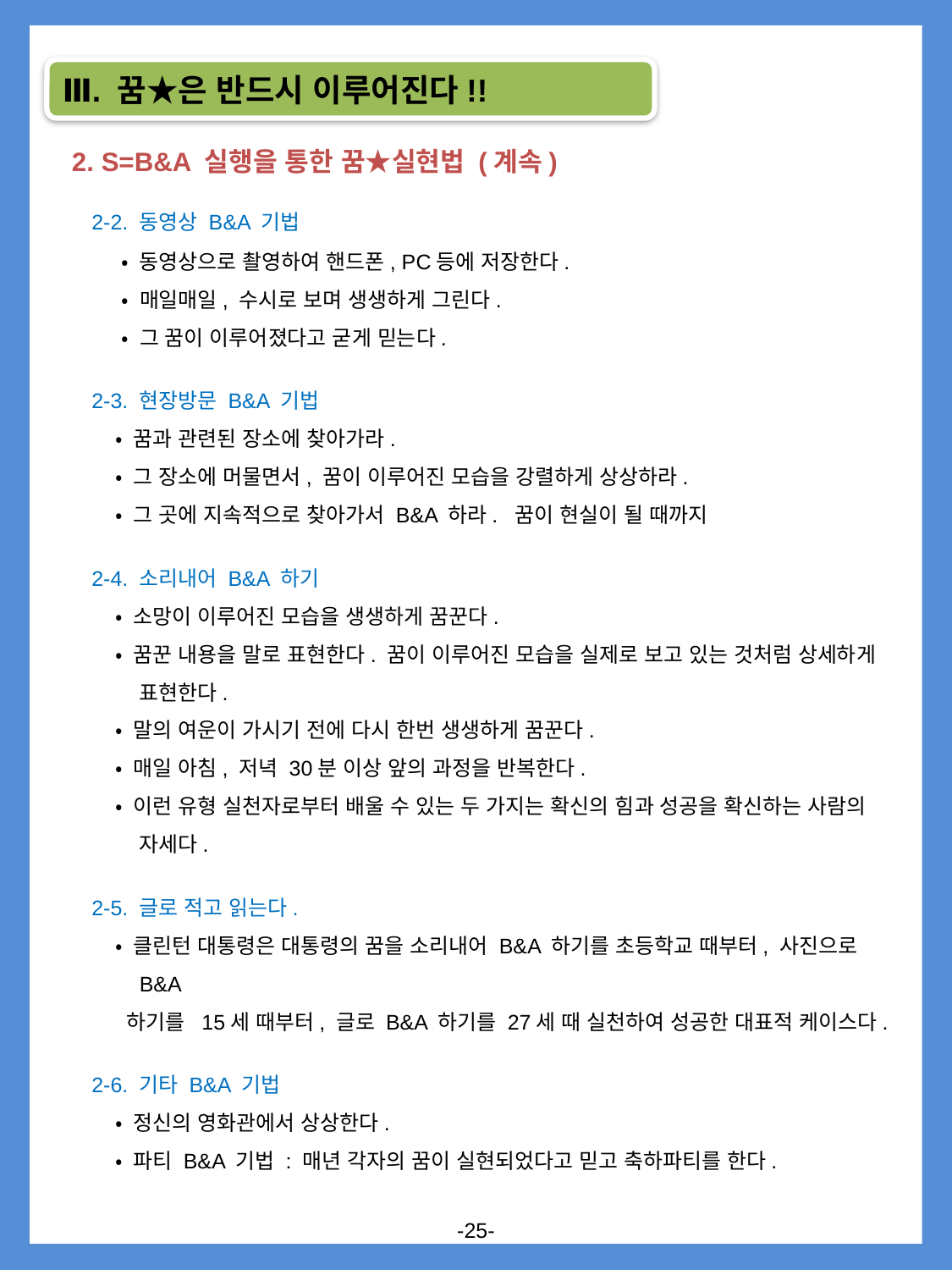

Ⅲ. 꿈★은 반드시 이루어진다!!
2. S=B&A 실행을 통한 꿈★실현법 (계속)
2-2. 동영상 B&A 기법
     • 동영상으로 촬영하여 핸드폰, PC등에 저장한다.
     • 매일매일, 수시로 보며 생생하게 그린다.
     • 그 꿈이 이루어졌다고 굳게 믿는다.

2-3. 현장방문 B&A 기법
    • 꿈과 관련된 장소에 찾아가라.
    • 그 장소에 머물면서, 꿈이 이루어진 모습을 강렬하게 상상하라.
    • 그 곳에 지속적으로 찾아가서 B&A 하라.  꿈이 현실이 될 때까지

2-4. 소리내어 B&A 하기
    • 소망이 이루어진 모습을 생생하게 꿈꾼다.
    • 꿈꾼 내용을 말로 표현한다. 꿈이 이루어진 모습을 실제로 보고 있는 것처럼 상세하게 표현한다.
    • 말의 여운이 가시기 전에 다시 한번 생생하게 꿈꾼다.
    • 매일 아침, 저녁 30분 이상 앞의 과정을 반복한다.
    • 이런 유형 실천자로부터 배울 수 있는 두 가지는 확신의 힘과 성공을 확신하는 사람의 자세다.

2-5. 글로 적고 읽는다.
    • 클린턴 대통령은 대통령의 꿈을 소리내어 B&A 하기를 초등학교 때부터, 사진으로 B&A
     하기를  15세 때부터, 글로 B&A 하기를 27세 때 실천하여 성공한 대표적 케이스다.

2-6. 기타 B&A 기법
    • 정신의 영화관에서 상상한다.
    • 파티 B&A 기법 : 매년 각자의 꿈이 실현되었다고 믿고 축하파티를 한다.